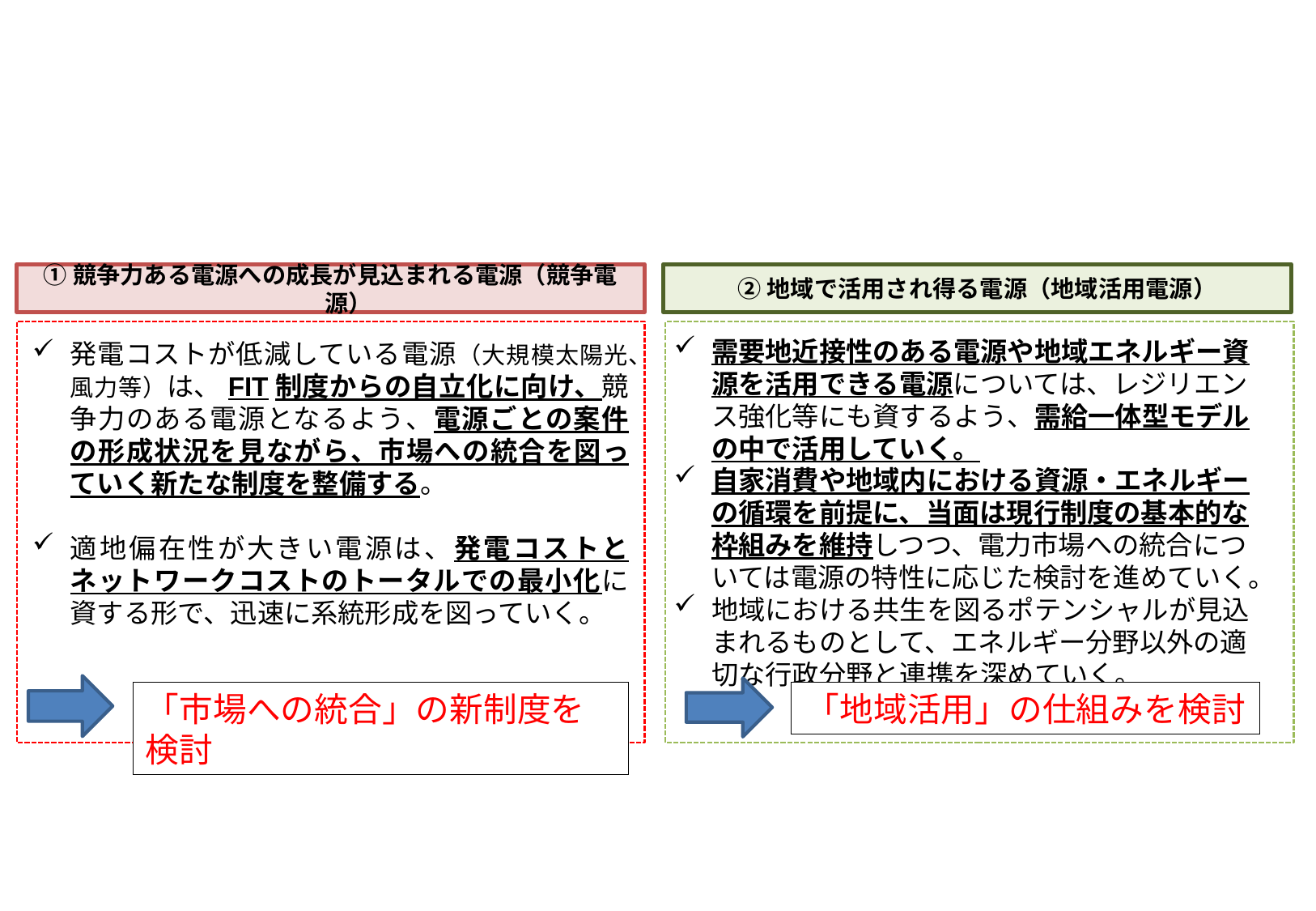

①競争力ある電源への成長が見込まれる電源（競争電源）
②地域で活用され得る電源（地域活用電源）

需要地近接性のある電源や地域エネルギー資源を活用できる電源については、レジリエンス強化等にも資するよう、需給一体型モデルの中で活用していく。
自家消費や地域内における資源・エネルギーの循環を前提に、当面は現行制度の基本的な枠組みを維持しつつ、電力市場への統合については電源の特性に応じた検討を進めていく。
地域における共生を図るポテンシャルが見込まれるものとして、エネルギー分野以外の適切な行政分野と連携を深めていく。
発電コストが低減している電源（大規模太陽光、風力等）は、FIT制度からの自立化に向け、競争力のある電源となるよう、電源ごとの案件の形成状況を見ながら、市場への統合を図っていく新たな制度を整備する。

適地偏在性が大きい電源は、発電コストとネットワークコストのトータルでの最小化に資する形で、迅速に系統形成を図っていく。

「市場への統合」の新制度を検討
「地域活用」の仕組みを検討